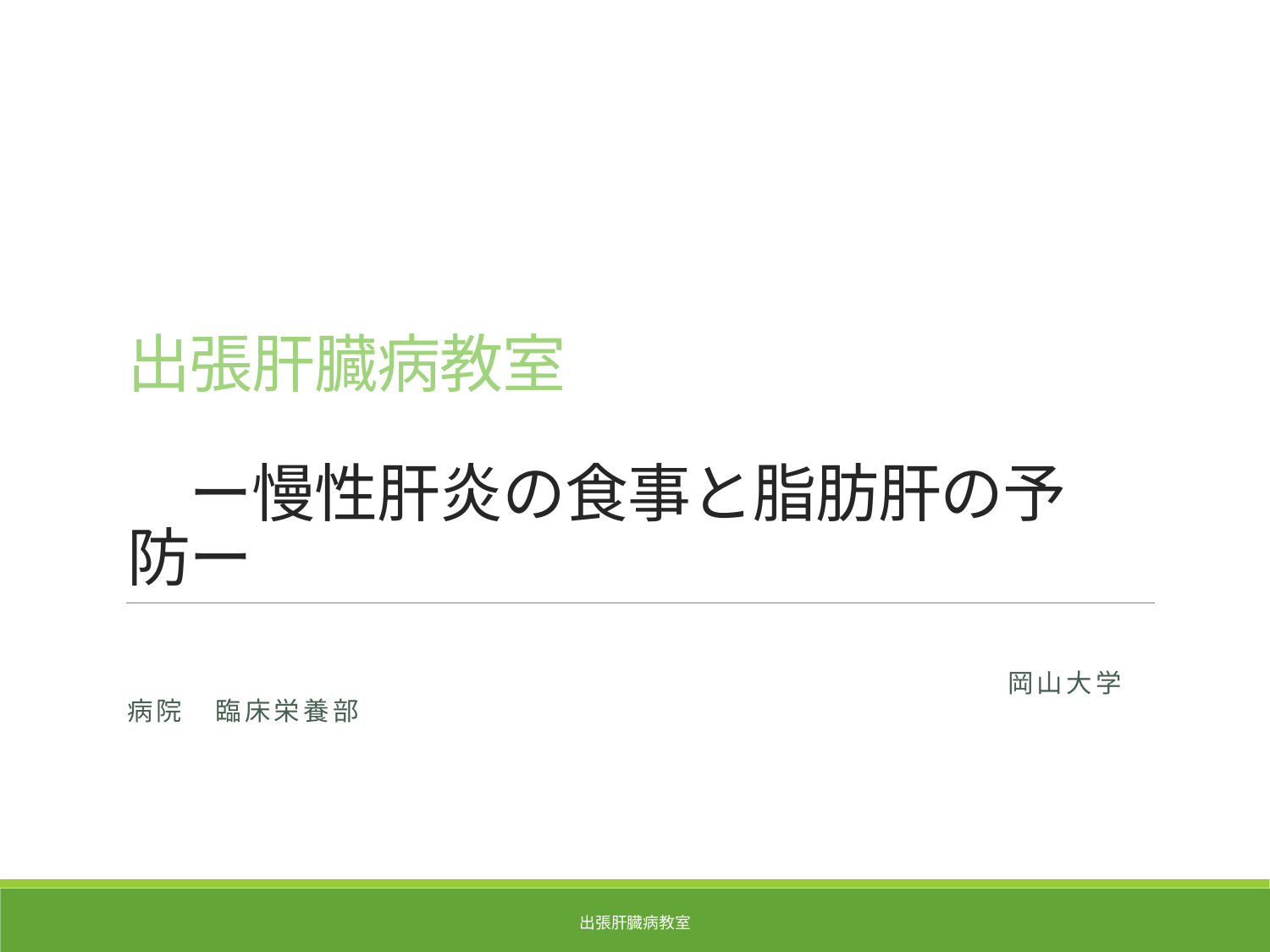

# 出張肝臓病教室 　ー慢性肝炎の食事と脂肪肝の予防ー

　　　　　　　　　　　　　　　　　　　　　　　　　　　　　　岡山大学病院　臨床栄養部

出張肝臓病教室